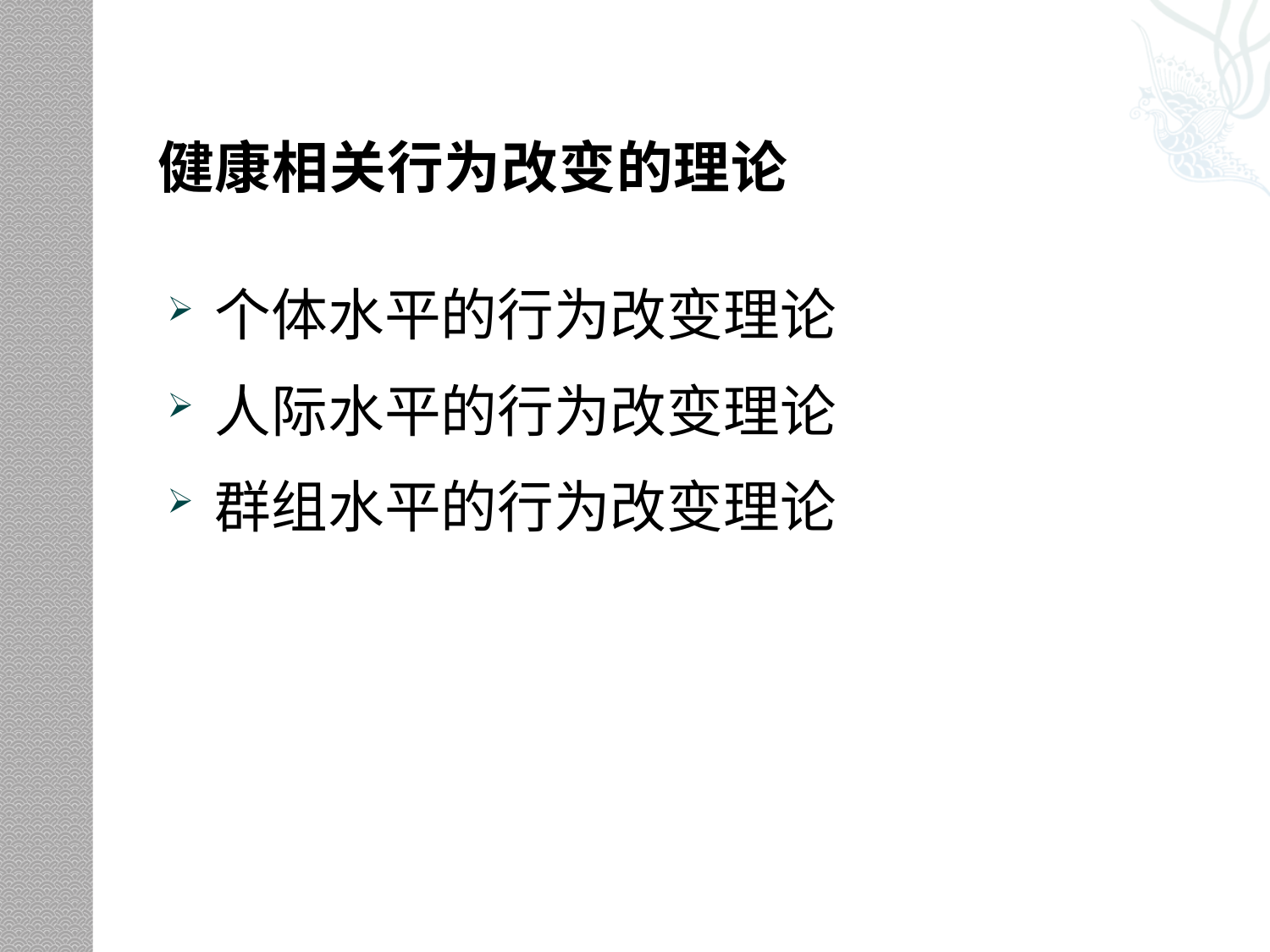

# 健康相关行为改变的理论
个体水平的行为改变理论
人际水平的行为改变理论
群组水平的行为改变理论